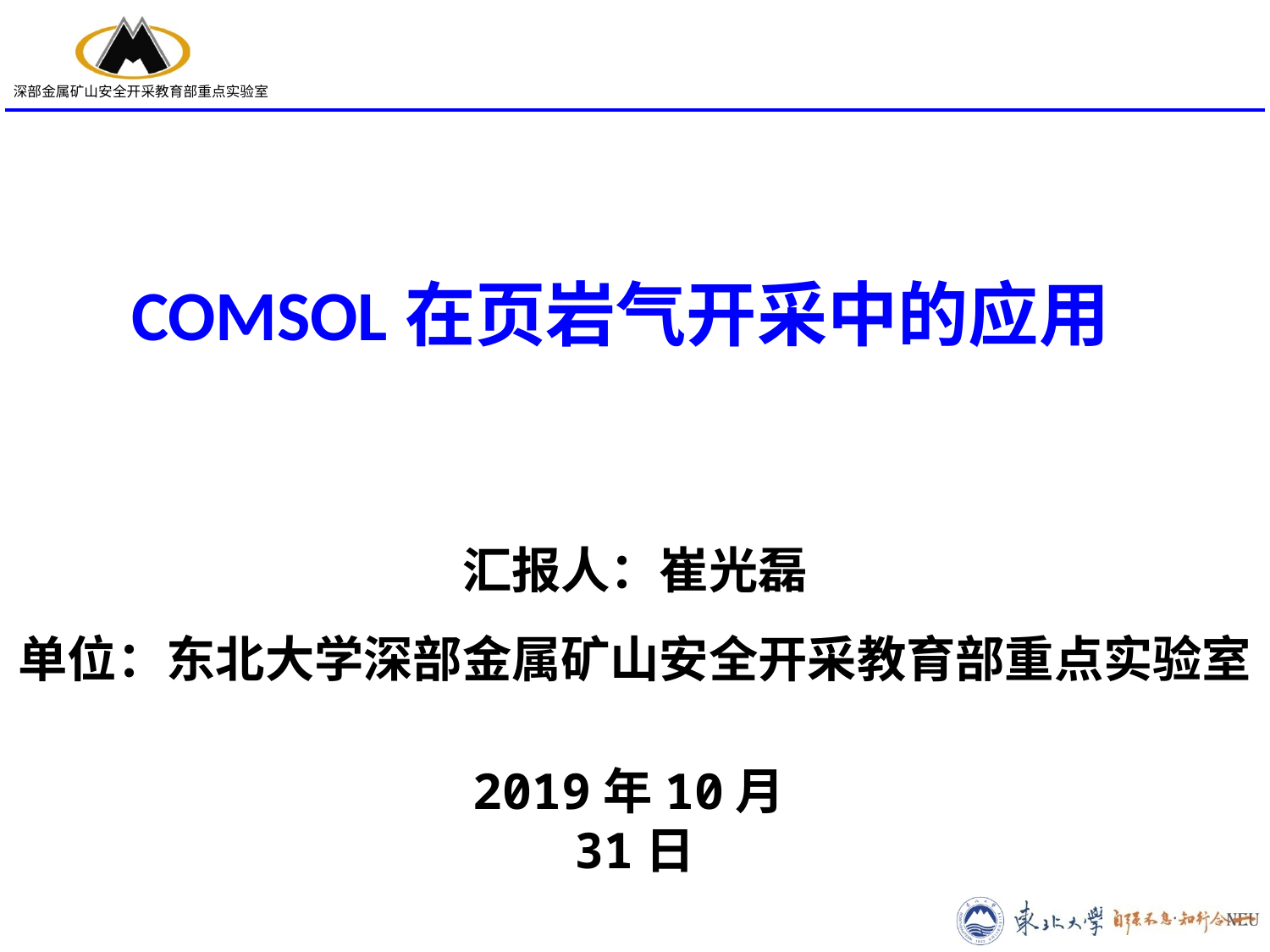

COMSOL在页岩气开采中的应用

汇报人：崔光磊
单位：东北大学深部金属矿山安全开采教育部重点实验室
2019年10月31日